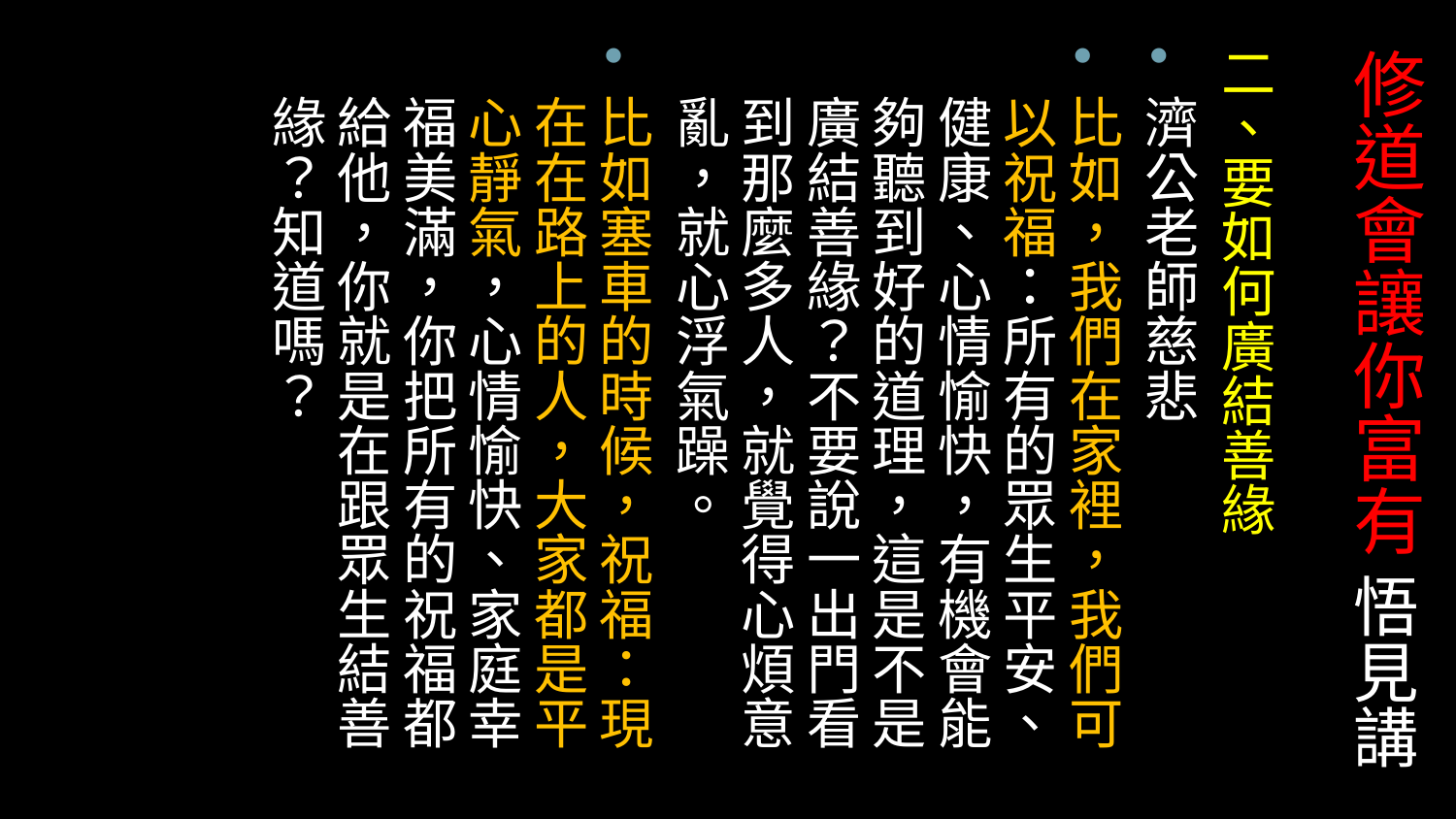

# 修道會讓你富有 悟見講
二、要如何廣結善緣​
濟公老師慈悲
比如，我們在家裡，我們可以祝福：所有的眾生平安、健康、心情愉快，有機會能夠聽到好的道理，這是不是廣結善緣？不要說一出門看到那麼多人，就覺得心煩意亂，就心浮氣躁。
比如塞車的時候，祝福：現在在路上的人，大家都是平心靜氣，心情愉快、家庭幸福美滿，你把所有的祝福都給他，你就是在跟眾生結善緣？知道嗎？